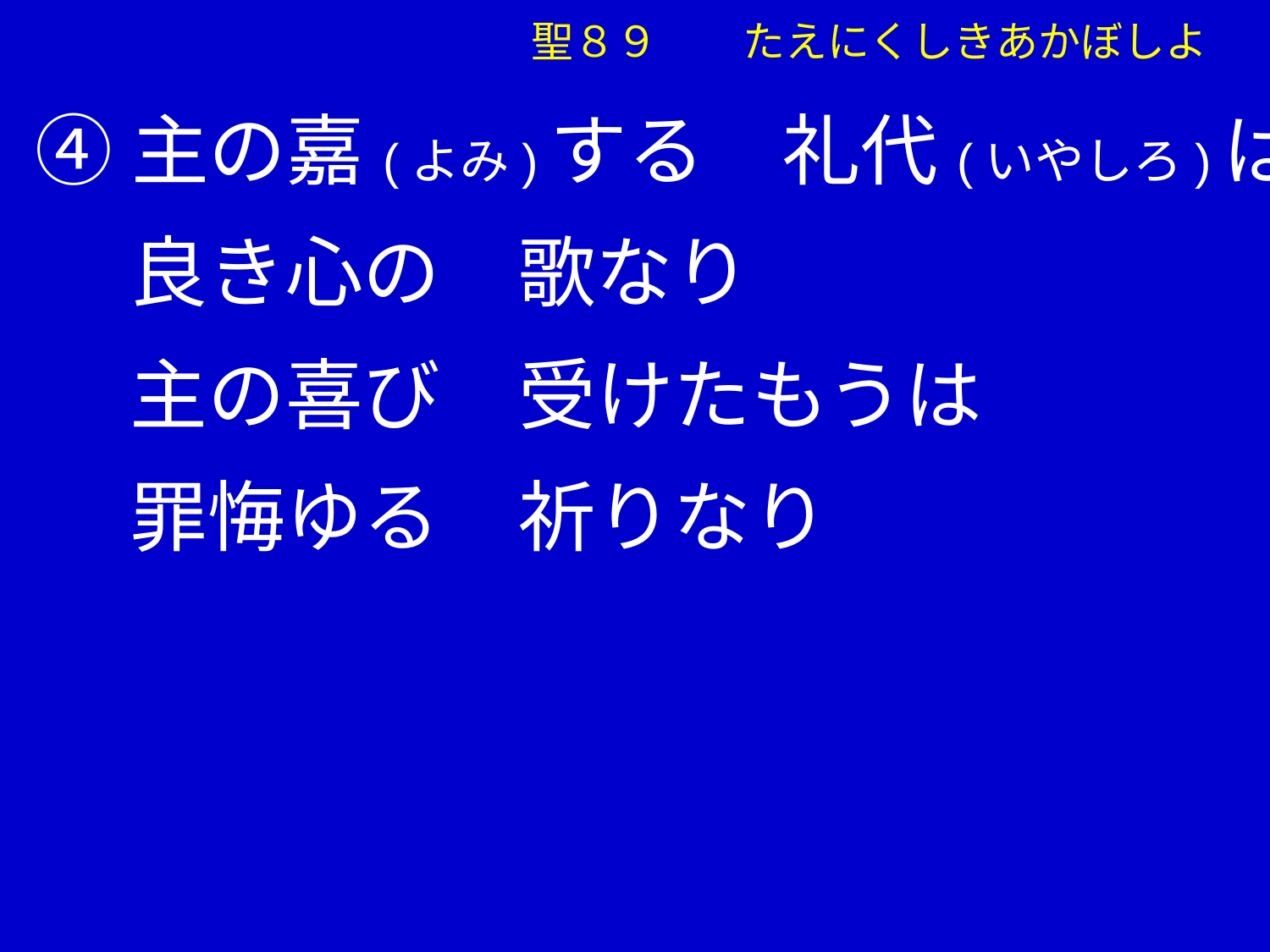

④主の嘉(よみ)する　礼代(いやしろ)は
　 良き心の　歌なり
　 主の喜び　受けたもうは
　 罪悔ゆる　祈りなり

聖８９　　たえにくしきあかぼしよ